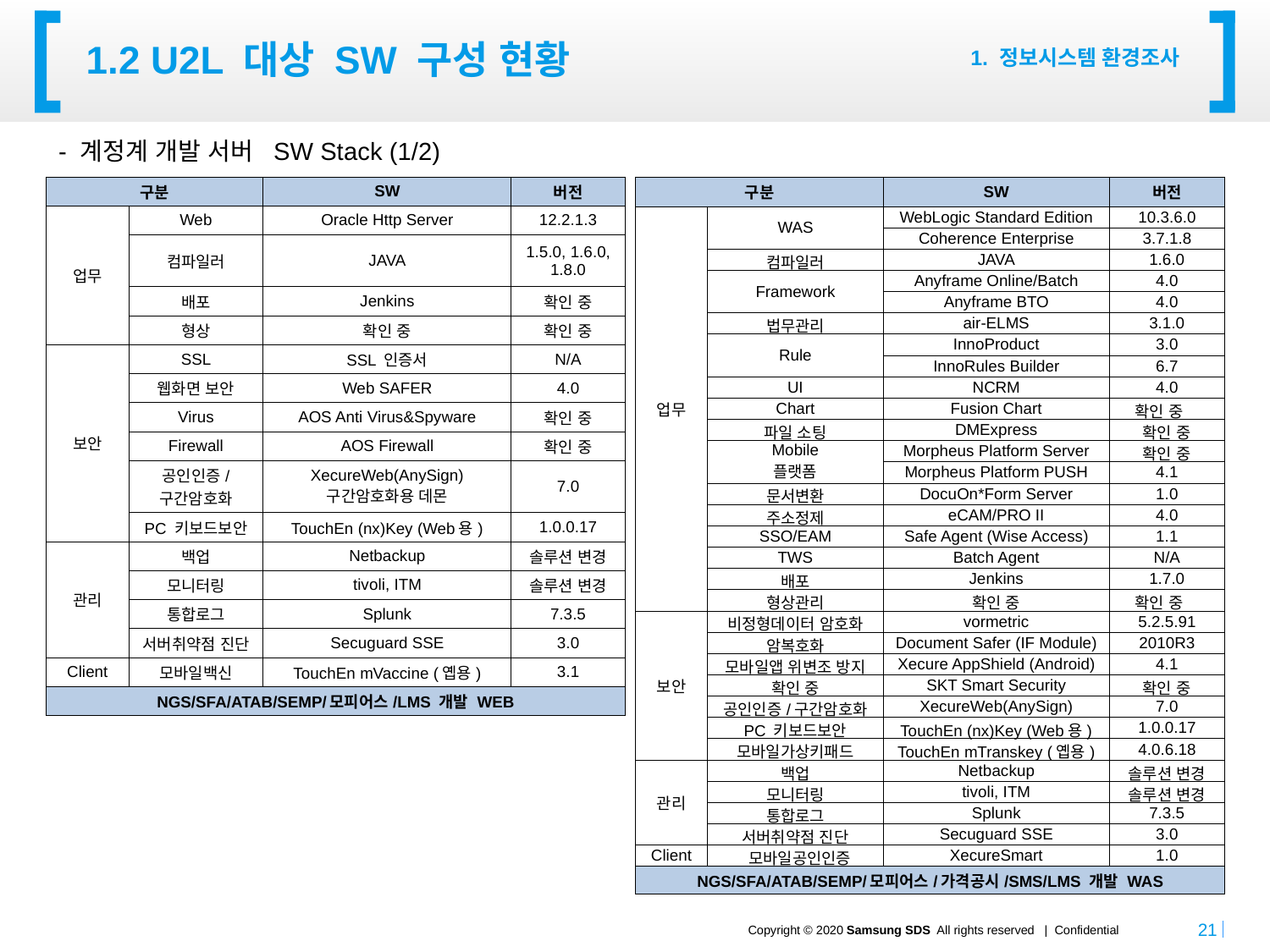

# 1.2 U2L 대상 SW 구성 현황
1. 정보시스템 환경조사
- 계정계 개발 서버  SW Stack (1/2)
| 구분 |  | SW | 버전 |
| --- | --- | --- | --- |
| 업무 | WAS | WebLogic Standard Edition | 10.3.6.0 |
|  |  | Coherence Enterprise | 3.7.1.8 |
|  | 컴파일러 | JAVA | 1.6.0 |
|  | Framework | Anyframe Online/Batch | 4.0 |
|  |  | Anyframe BTO | 4.0 |
|  | 법무관리 | air-ELMS | 3.1.0 |
|  | Rule | InnoProduct | 3.0 |
|  |  | InnoRules Builder | 6.7 |
|  | UI | NCRM | 4.0 |
|  | Chart | Fusion Chart | 확인 중 |
|  | 파일 소팅 | DMExpress | 확인 중 |
|  | Mobile 플랫폼 | Morpheus Platform Server | 확인 중 |
|  |  | Morpheus Platform PUSH | 4.1 |
|  | 문서변환 | DocuOn\*Form Server | 1.0 |
|  | 주소정제 | eCAM/PRO II | 4.0 |
|  | SSO/EAM | Safe Agent (Wise Access) | 1.1 |
|  | TWS | Batch Agent | N/A |
|  | 배포 | Jenkins | 1.7.0 |
|  | 형상관리 | 확인 중 | 확인 중 |
| 보안 | 비정형데이터 암호화 | vormetric | 5.2.5.91 |
|  | 암복호화 | Document Safer (IF Module) | 2010R3 |
|  | 모바일앱 위변조 방지 | Xecure AppShield (Android) | 4.1 |
|  | 확인 중 | SKT Smart Security | 확인 중 |
|  | 공인인증/구간암호화 | XecureWeb(AnySign) | 7.0 |
|  | PC 키보드보안 | TouchEn (nx)Key (Web용) | 1.0.0.17 |
|  | 모바일가상키패드 | TouchEn mTranskey (옙용) | 4.0.6.18 |
| 관리 | 백업 | Netbackup | 솔루션 변경 |
|  | 모니터링 | tivoli, ITM | 솔루션 변경 |
|  | 통합로그 | Splunk | 7.3.5 |
|  | 서버취약점 진단 | Secuguard SSE | 3.0 |
| Client | 모바일공인인증 | XecureSmart | 1.0 |
| NGS/SFA/ATAB/SEMP/모피어스/가격공시/SMS/LMS 개발 WAS |  |  |  |
| 구분 |  | SW | 버전 |
| --- | --- | --- | --- |
| 업무 | Web | Oracle Http Server | 12.2.1.3 |
|  | 컴파일러 | JAVA | 1.5.0, 1.6.0, 1.8.0 |
|  | 배포 | Jenkins | 확인 중 |
|  | 형상 | 확인 중 | 확인 중 |
| 보안 | SSL | SSL 인증서 | N/A |
|  | 웹화면 보안 | Web SAFER | 4.0 |
|  | Virus | AOS Anti Virus&Spyware | 확인 중 |
|  | Firewall | AOS Firewall | 확인 중 |
|  | 공인인증/ 구간암호화 | XecureWeb(AnySign) 구간암호화용 데몬 | 7.0 |
|  | PC 키보드보안 | TouchEn (nx)Key (Web용) | 1.0.0.17 |
| 관리 | 백업 | Netbackup | 솔루션 변경 |
|  | 모니터링 | tivoli, ITM | 솔루션 변경 |
|  | 통합로그 | Splunk | 7.3.5 |
|  | 서버취약점 진단 | Secuguard SSE | 3.0 |
| Client | 모바일백신 | TouchEn mVaccine (옙용) | 3.1 |
| NGS/SFA/ATAB/SEMP/모피어스/LMS 개발 WEB |  |  |  |